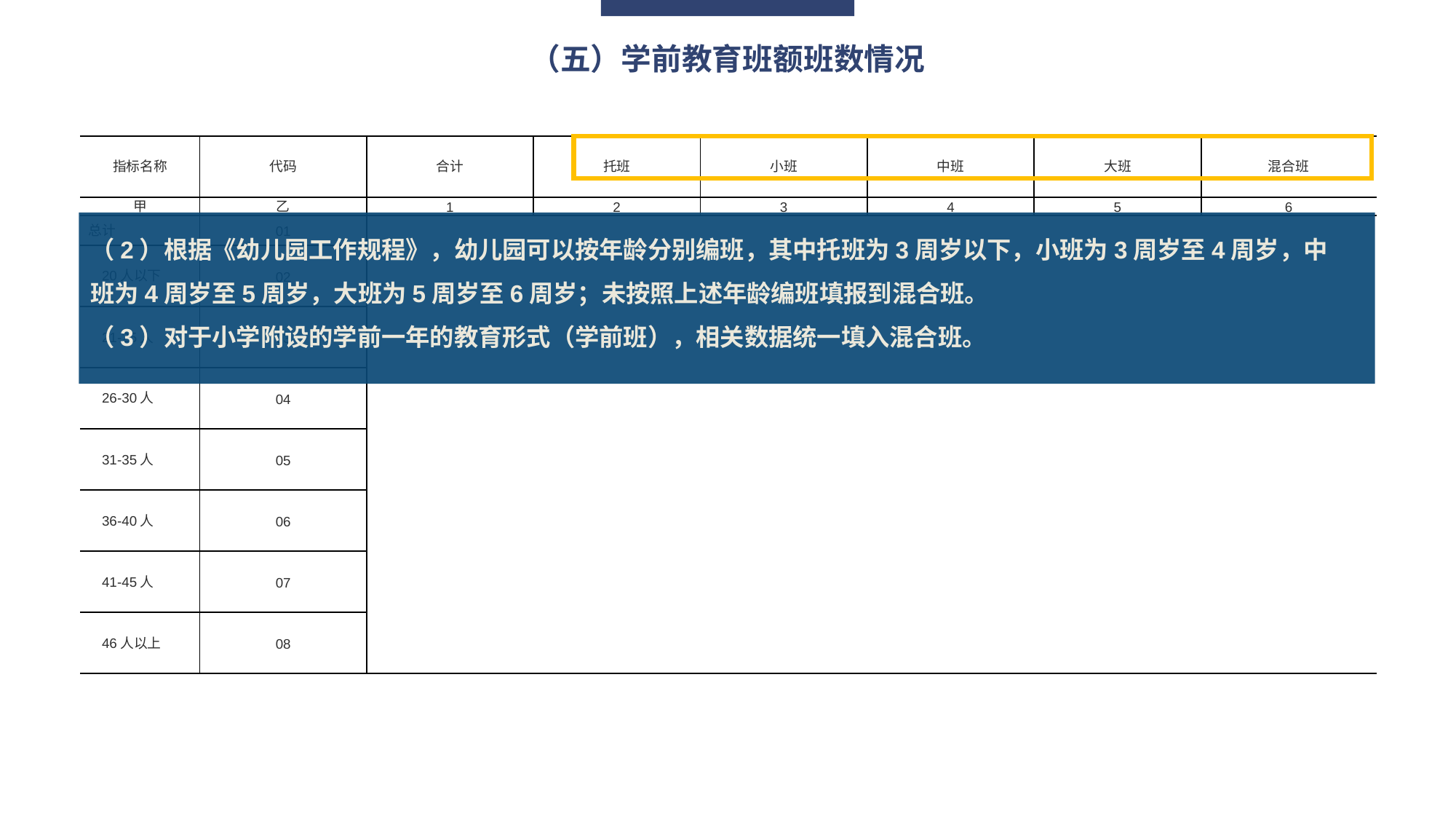

（五）学前教育班额班数情况
| 指标名称 | 代码 | 合计 | 托班 | 小班 | 中班 | 大班 | 混合班 |
| --- | --- | --- | --- | --- | --- | --- | --- |
| 甲 | 乙 | 1 | 2 | 3 | 4 | 5 | 6 |
| 总计 | 01 |  |  |  |  |  |  |
| 20人以下 | 02 |  |  |  |  |  |  |
| 21-25人 | 03 |  |  |  |  |  |  |
| 26-30人 | 04 |  |  |  |  |  |  |
| 31-35人 | 05 |  |  |  |  |  |  |
| 36-40人 | 06 |  |  |  |  |  |  |
| 41-45人 | 07 |  |  |  |  |  |  |
| 46人以上 | 08 |  |  |  |  |  |  |

（2）根据《幼儿园工作规程》，幼儿园可以按年龄分别编班，其中托班为3周岁以下，小班为3周岁至4周岁，中班为4周岁至5周岁，大班为5周岁至6周岁；未按照上述年龄编班填报到混合班。
（3）对于小学附设的学前一年的教育形式（学前班），相关数据统一填入混合班。